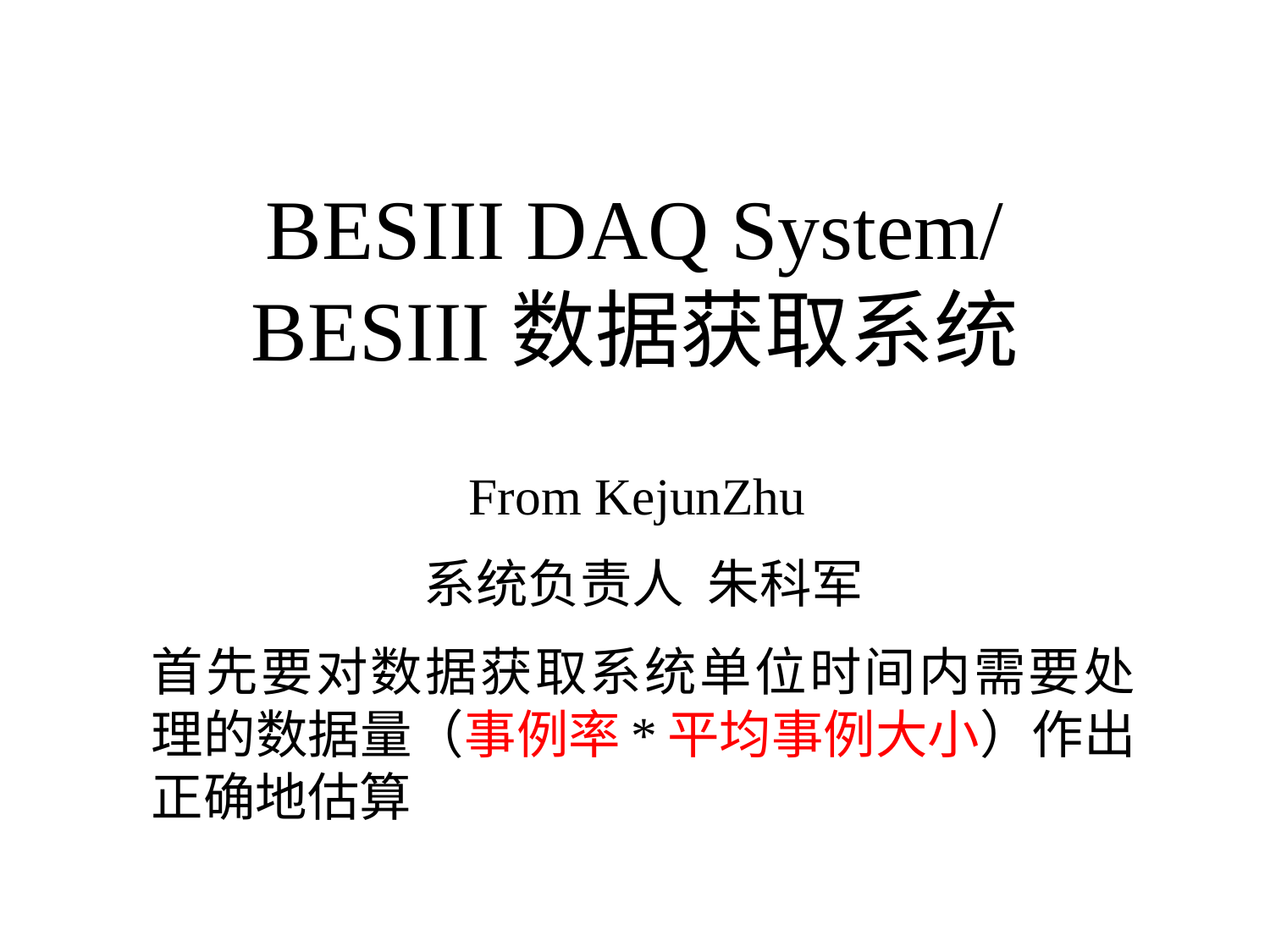

# BESIII DAQ System/ BESIII数据获取系统
From KejunZhu
系统负责人  朱科军
首先要对数据获取系统单位时间内需要处理的数据量（事例率*平均事例大小）作出正确地估算